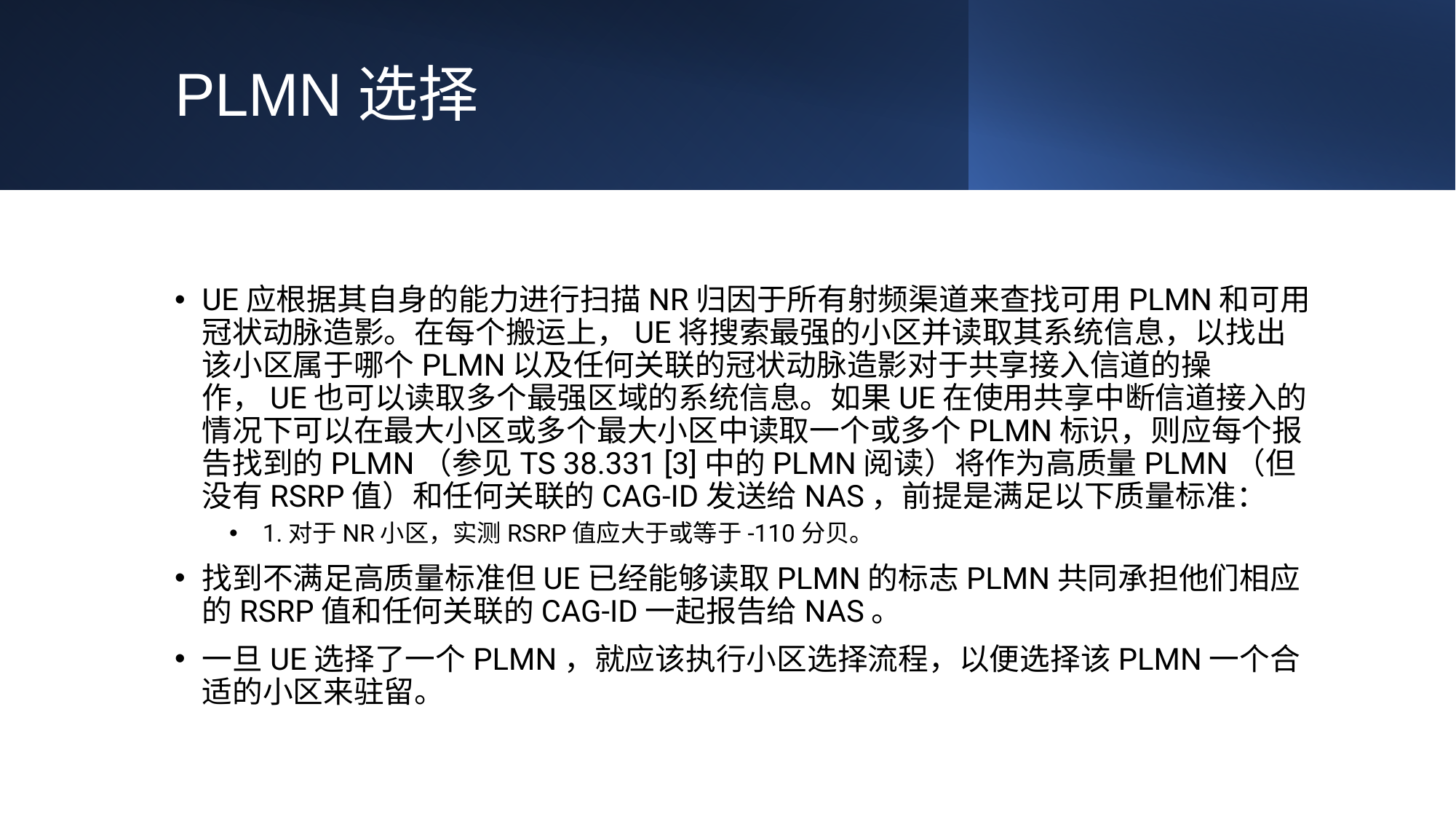

# PLMN选择
UE应根据其自身的能力进行扫描NR归因于所有射频渠道来查找可用PLMN和可用冠状动脉造影。在每个搬运上，UE将搜索最强的小区并读取其系统信息，以找出该小区属于哪个PLMN以及任何关联的冠状动脉造影对于共享接入信道的操作，UE也可以读取多个最强区域的系统信息。如果UE在使用共享中断信道接入的情况下可以在最大小区或多个最大小区中读取一个或多个PLMN标识，则应每个报告找到的PLMN（参见TS 38.331 [3]中的PLMN阅读）将作为高质量PLMN（但没有RSRP值）和任何关联的CAG-ID发送给NAS，前提是满足以下质量标准：
 1.对于NR小区，实测RSRP值应大于或等于-110分贝。
找到不满足高质量标准但UE已经能够读取PLMN的标志PLMN共同承担他们相应的RSRP值和任何关联的CAG-ID一起报告给NAS。
一旦UE选择了一个PLMN，就应该执行小区选择流程，以便选择该PLMN一个合适的小区来驻留。